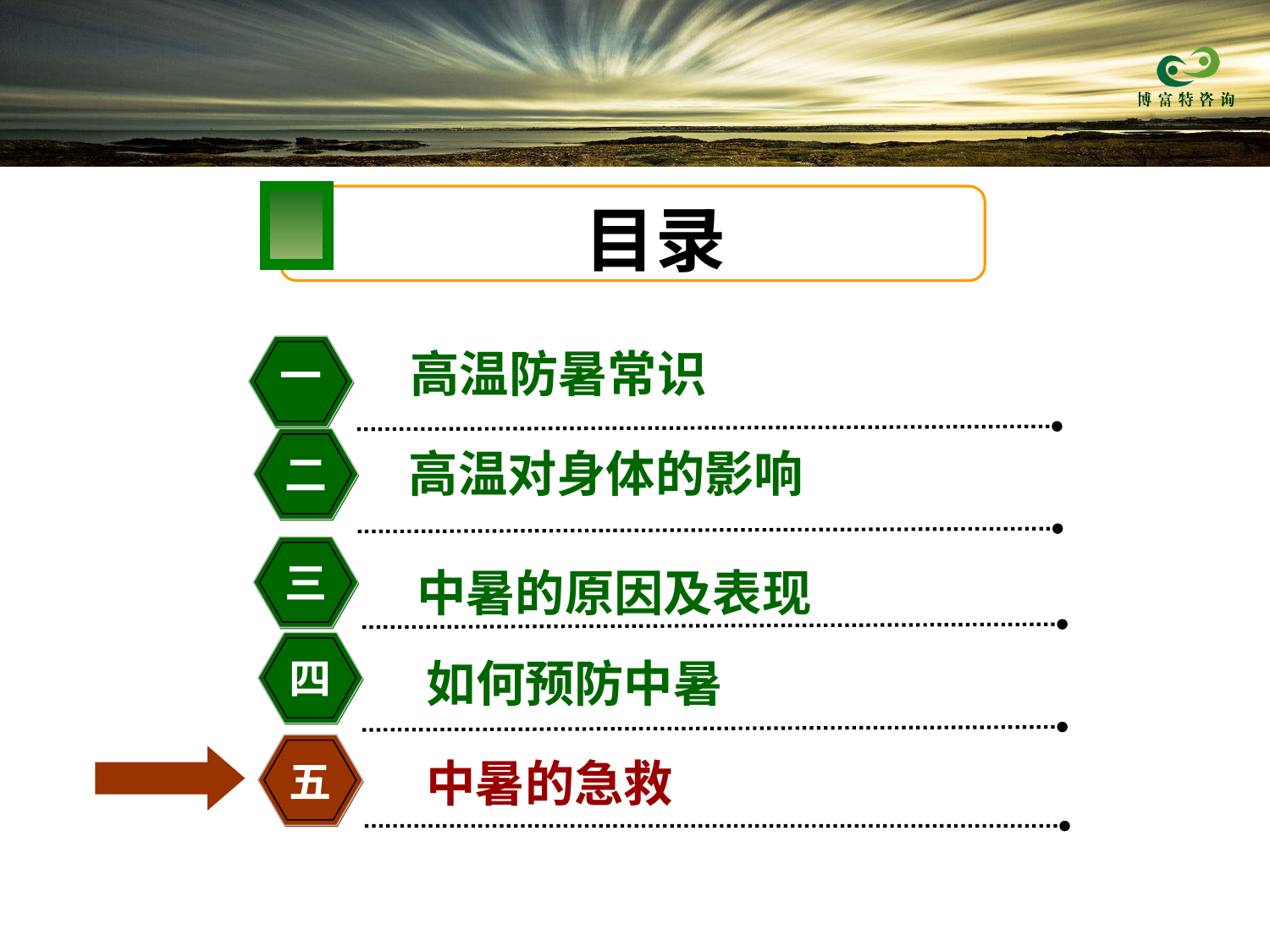

目录

 高温防暑常识
一

高温对身体的影响
二

三
     中暑的原因及表现

四
     如何预防中暑

     中暑的急救
五